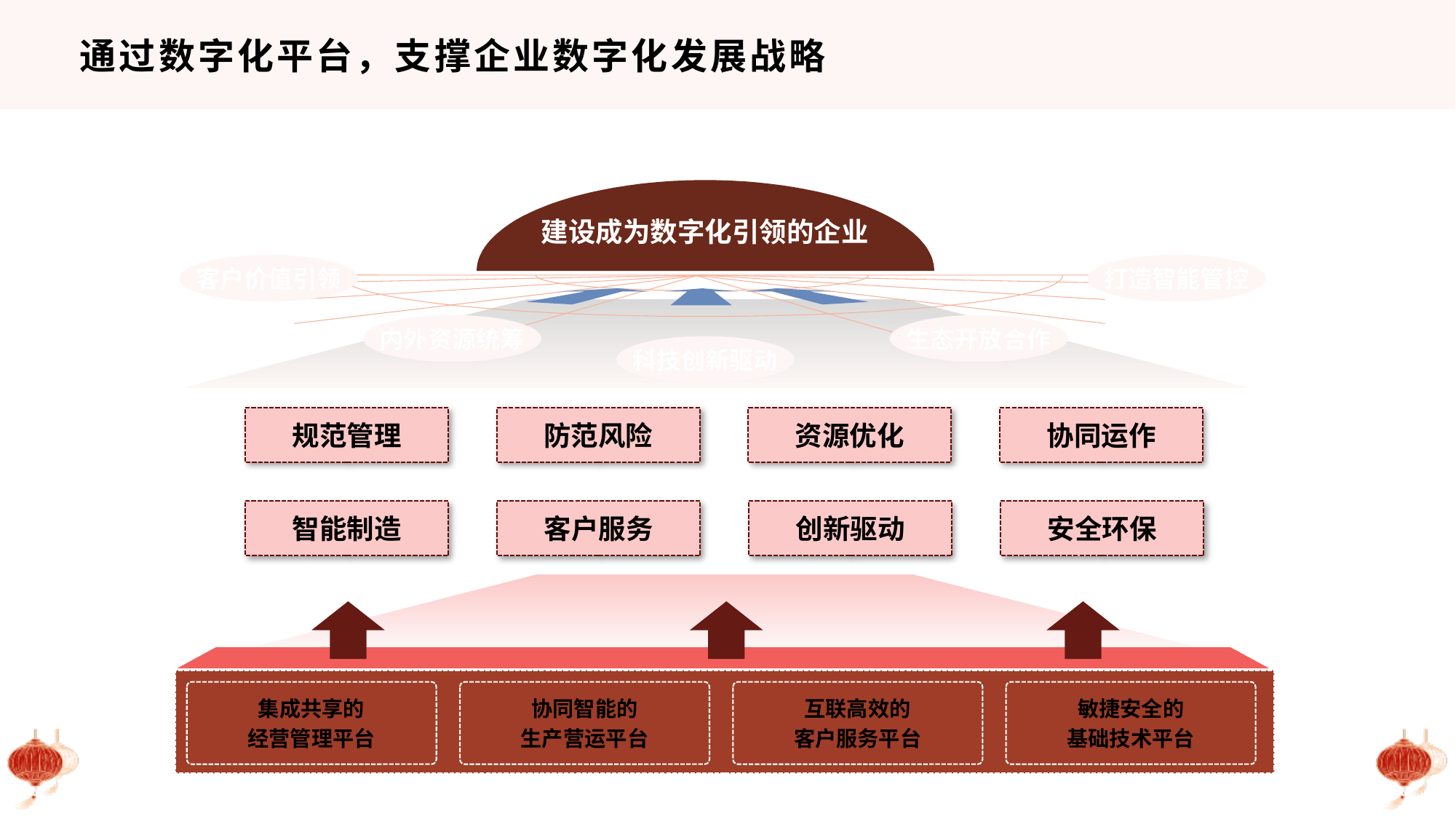

# 通过数字化平台，支撑企业数字化发展战略

建设成为数字化引领的企业
客户价值引领
打造智能管控

内外资源统筹
生态开放合作
科技创新驱动
规范管理
防范风险
资源优化
协同运作
智能制造
客户服务
创新驱动
安全环保

集成共享的
经营管理平台
协同智能的
生产营运平台
互联高效的
客户服务平台
敏捷安全的
基础技术平台